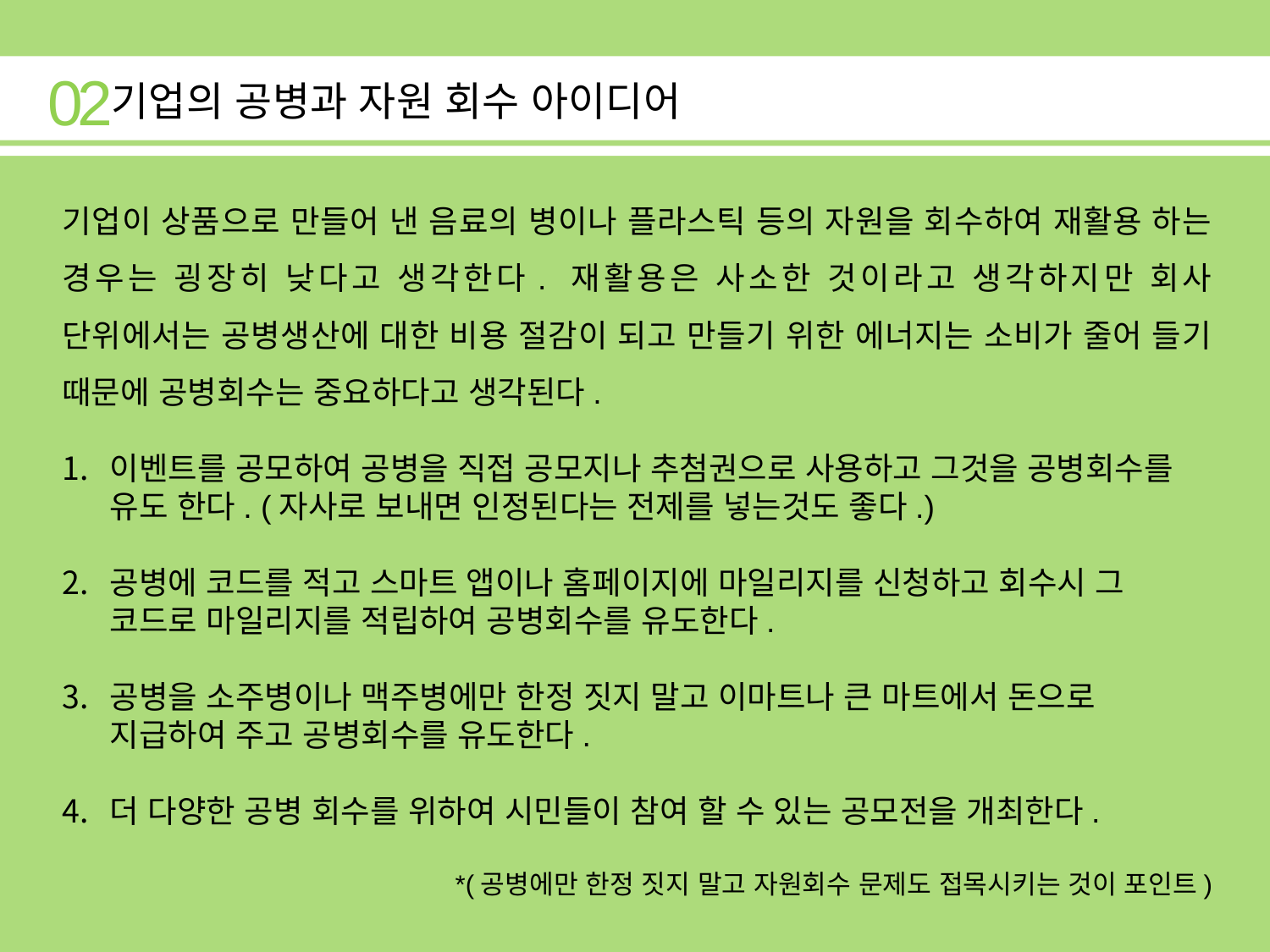

02
기업의 공병과 자원 회수 아이디어

기업이 상품으로 만들어 낸 음료의 병이나 플라스틱 등의 자원을 회수하여 재활용 하는 경우는 굉장히 낮다고 생각한다. 재활용은 사소한 것이라고 생각하지만 회사 단위에서는 공병생산에 대한 비용 절감이 되고 만들기 위한 에너지는 소비가 줄어 들기 때문에 공병회수는 중요하다고 생각된다.

이벤트를 공모하여 공병을 직접 공모지나 추첨권으로 사용하고 그것을 공병회수를 유도 한다. (자사로 보내면 인정된다는 전제를 넣는것도 좋다.)

공병에 코드를 적고 스마트 앱이나 홈페이지에 마일리지를 신청하고 회수시 그 코드로 마일리지를 적립하여 공병회수를 유도한다.

공병을 소주병이나 맥주병에만 한정 짓지 말고 이마트나 큰 마트에서 돈으로 지급하여 주고 공병회수를 유도한다.

더 다양한 공병 회수를 위하여 시민들이 참여 할 수 있는 공모전을 개최한다.

*(공병에만 한정 짓지 말고 자원회수 문제도 접목시키는 것이 포인트)